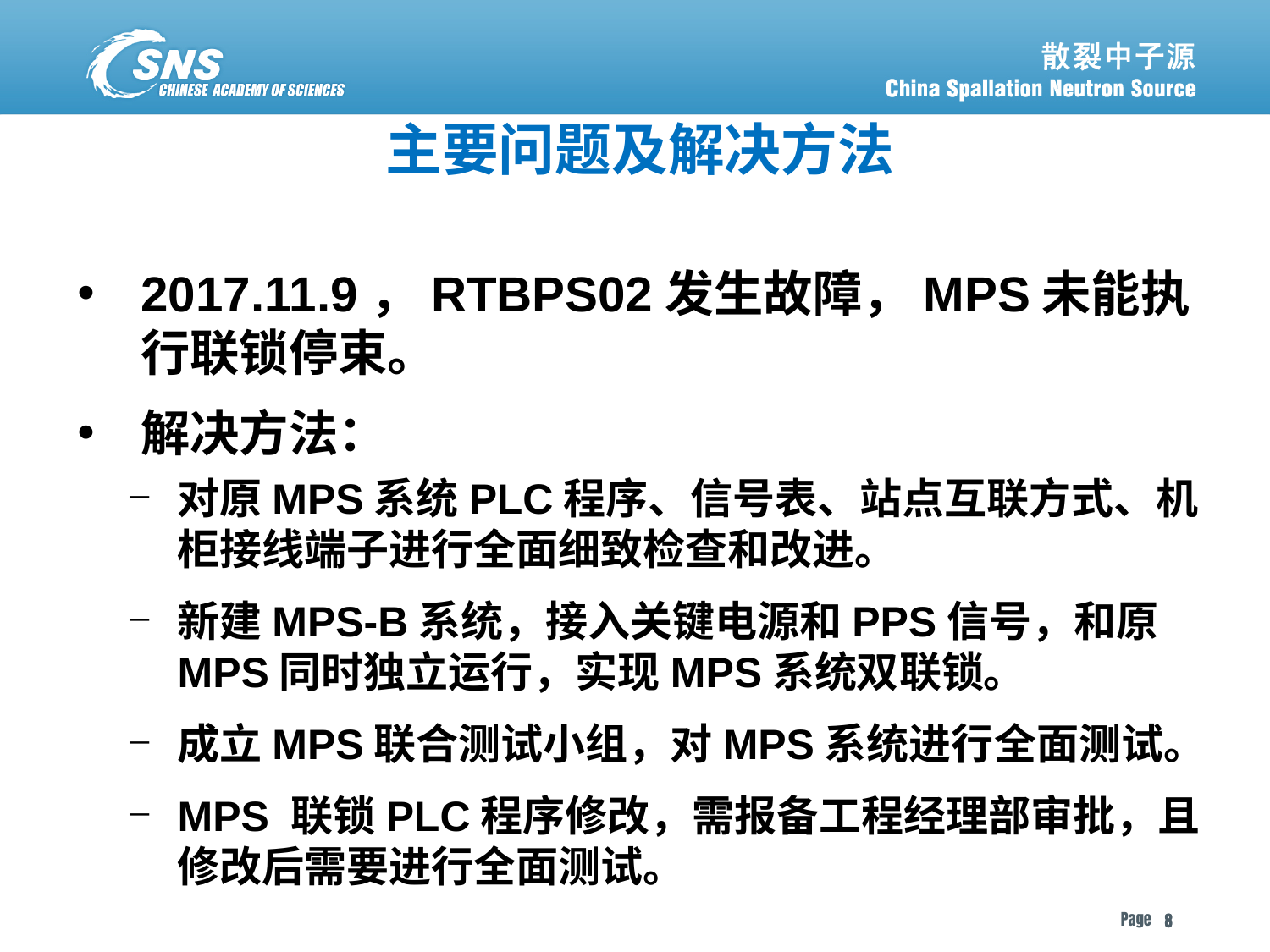

主要问题及解决方法
2017.11.9，RTBPS02发生故障，MPS未能执行联锁停束。
解决方法：
对原MPS系统PLC程序、信号表、站点互联方式、机柜接线端子进行全面细致检查和改进。
新建MPS-B系统，接入关键电源和PPS信号，和原MPS同时独立运行，实现MPS系统双联锁。
成立MPS联合测试小组，对MPS系统进行全面测试。
MPS 联锁PLC程序修改，需报备工程经理部审批，且修改后需要进行全面测试。
8
8